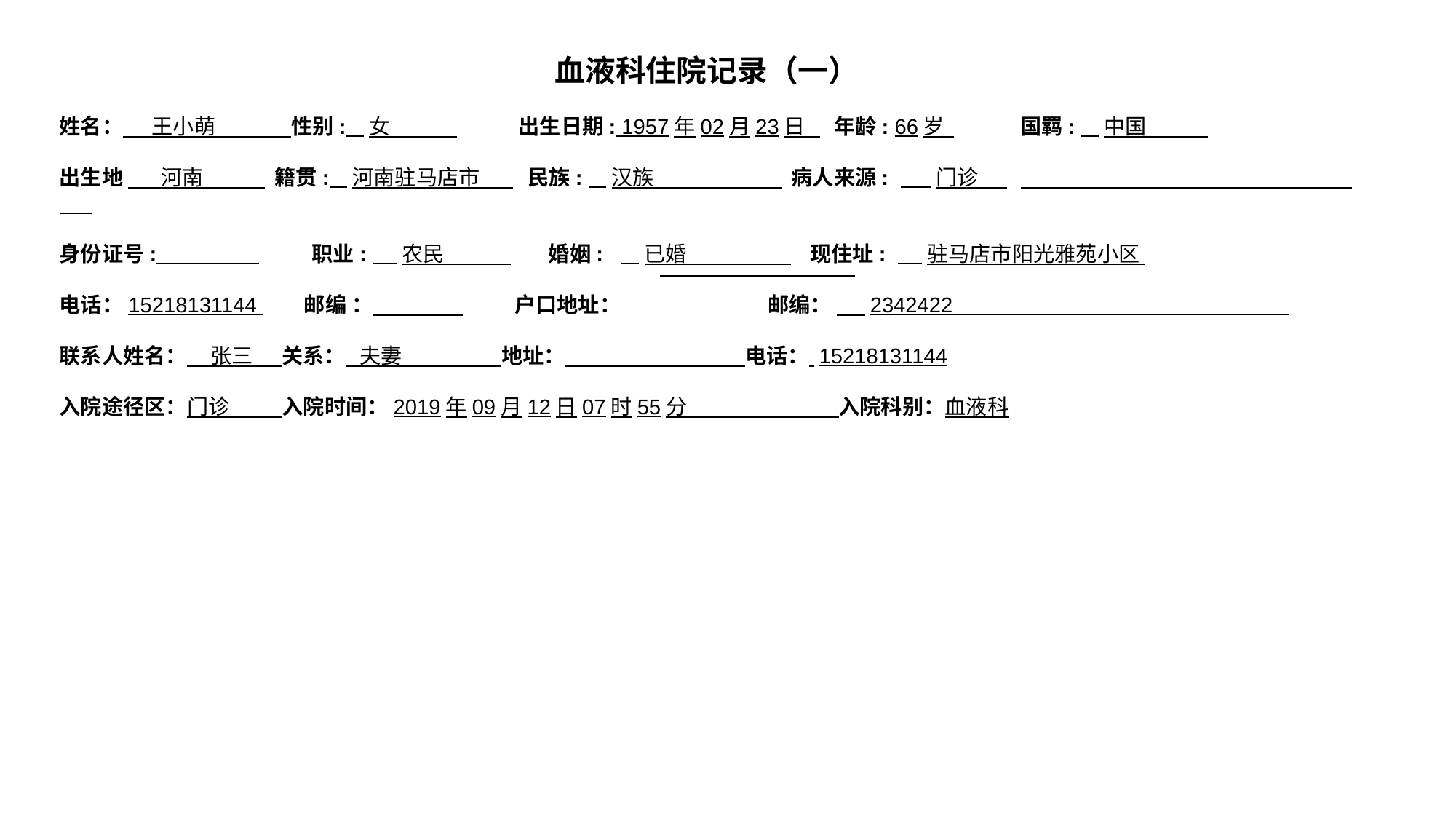

血液科住院记录（一）

姓名：      王小萌                性别:   女                           出生日期: 1957年02月23日      年龄: 66岁                国羁:    中国

出生地        河南               籍贯:   河南驻马店市          民族:    汉族                             病人来源:       门诊

身份证号:                         职业:     农民                      婚姻:      已婚                          现住址:      驻马店市阳光雅苑小区

电话：15218131144       邮编 ：                              户口地址：                               邮编：       2342422

联系人姓名：     张三      关系：   夫妻                     地址：                                      电话： 15218131144

入院途径区：门诊           入院时间：2019年09月12日07时55分                                入院科别：血液科